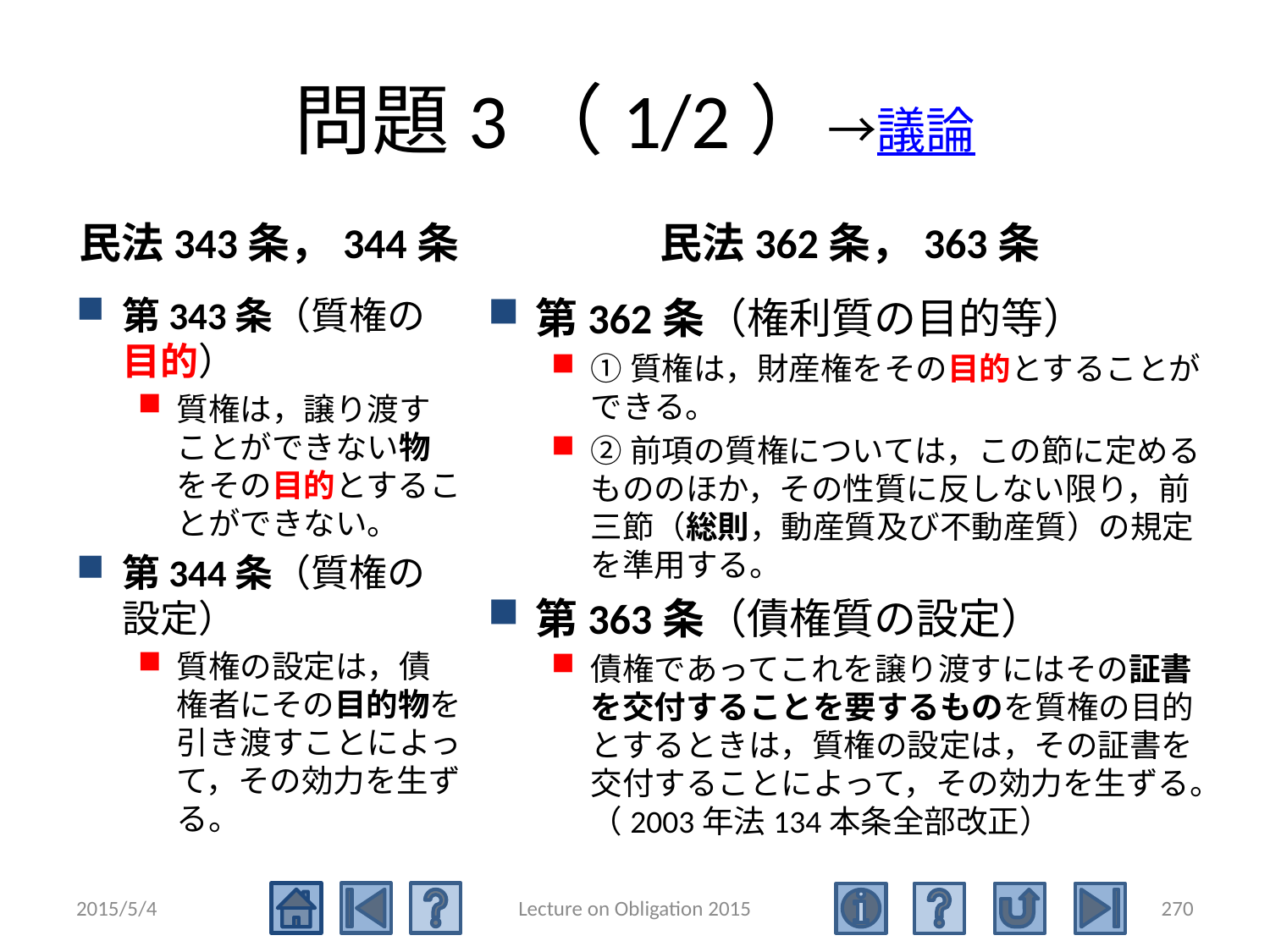

# 問題3（1/2）→議論
民法343条，344条
民法362条，363条
第343条（質権の目的）
質権は，譲り渡すことができない物をその目的とすることができない。
第344条（質権の設定）
質権の設定は，債権者にその目的物を引き渡すことによって，その効力を生ずる。
第362条（権利質の目的等）
①質権は，財産権をその目的とすることができる。
②前項の質権については，この節に定めるもののほか，その性質に反しない限り，前三節（総則，動産質及び不動産質）の規定を準用する。
第363条（債権質の設定）
債権であってこれを譲り渡すにはその証書を交付することを要するものを質権の目的とするときは，質権の設定は，その証書を交付することによって，その効力を生ずる。（2003年法134本条全部改正）
2015/5/4
Lecture on Obligation 2015
270